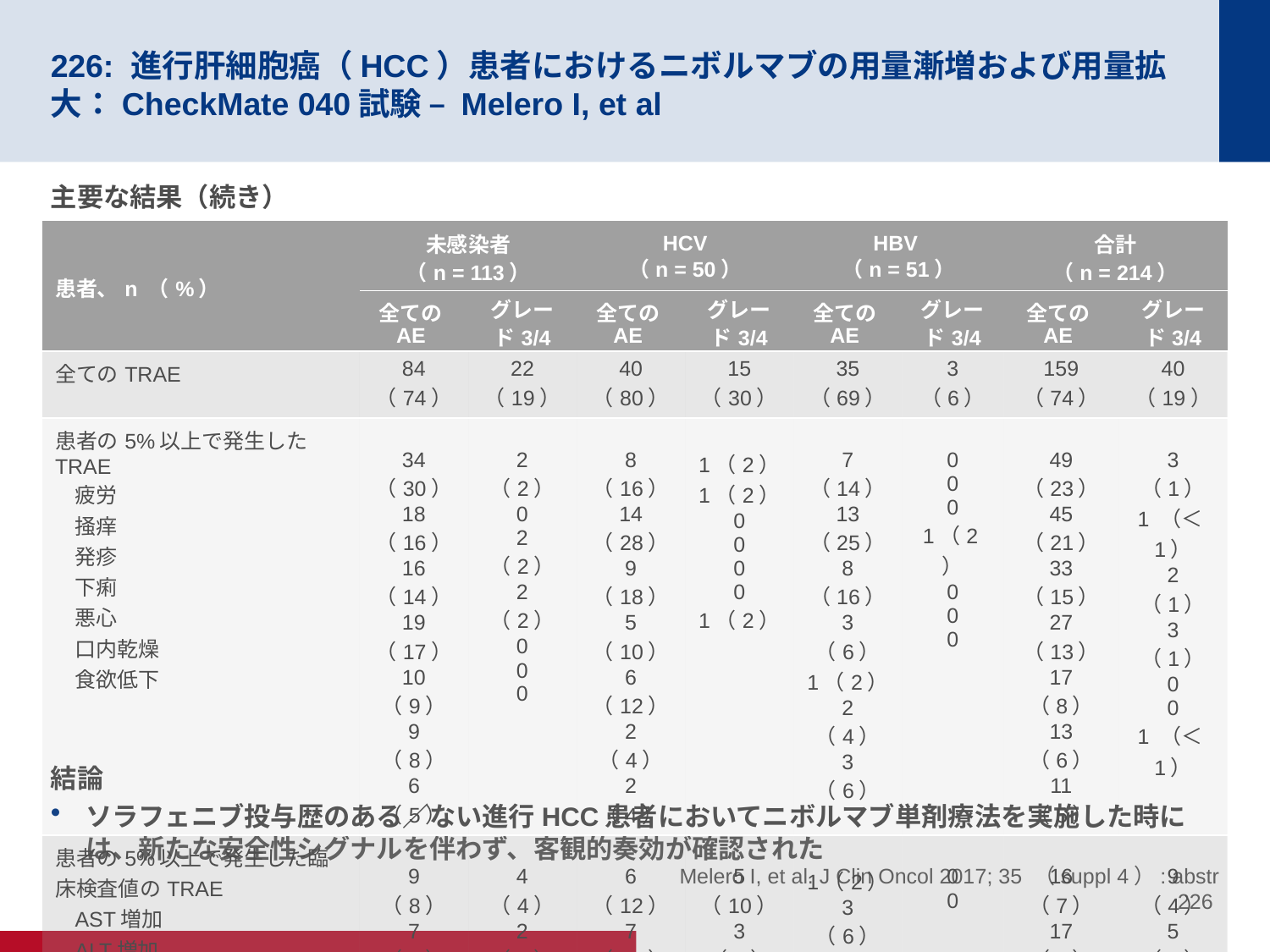

# 226: 進行肝細胞癌（HCC）患者におけるニボルマブの用量漸増および用量拡大：CheckMate 040試験 – Melero I, et al
主要な結果（続き）

結論
ソラフェニブ投与歴のある／ない進行HCC患者においてニボルマブ単剤療法を実施した時には、新たな安全性シグナルを伴わず、客観的奏効が確認された
| 患者、n （%） | 未感染者 （n = 113） |  | HCV （n = 50） |  | HBV （n = 51） |  | 合計 （n = 214） |  |
| --- | --- | --- | --- | --- | --- | --- | --- | --- |
|  | 全てのAE | グレード3/4 | 全てのAE | グレード3/4 | 全てのAE | グレード3/4 | 全てのAE | グレード3/4 |
| 全てのTRAE | 84 （74） | 22 （19） | 40 （80） | 15 （30） | 35 （69） | 3 （6） | 159 （74） | 40 （19） |
| 患者の5%以上で発生したTRAE 疲労 掻痒 発疹 下痢 悪心 口内乾燥 食欲低下 | 34 （30） 18 （16） 16 （14） 19 （17） 10 （9） 9 （8） 6 （5） | 2 （2） 0 2 （2） 2 （2） 0 0 0 | 8 （16） 14 （28） 9 （18） 5 （10） 6 （12） 2 （4） 2 （4） | 1（2） 1（2） 0 0 0 0 1（2） | 7 （14） 13 （25） 8 （16） 3 （6） 1（2） 2 （4） 3 （6） | 0 0 0 1（2） 0 0 0 | 49 （23） 45 （21） 33 （15） 27 （13） 17 （8） 13 （6） 11 （5） | 3 （1） 1 （＜1） 2 （1） 3 （1） 0 0 1 （＜1） |
| 患者の5%以上で発生した臨床検査値のTRAE AST増加 ALT増加 | 9 （8） 7 （6） | 4 （4） 2 （2） | 6 （12） 7 （14） | 5 （10） 3 （6） | 1（2） 3 （6） | 0 0 | 16 （7） 17 （8） | 9 （4） 5 （2） |
Melero I, et al. J Clin Oncol 2017; 35 （suppl 4）: abstr 226